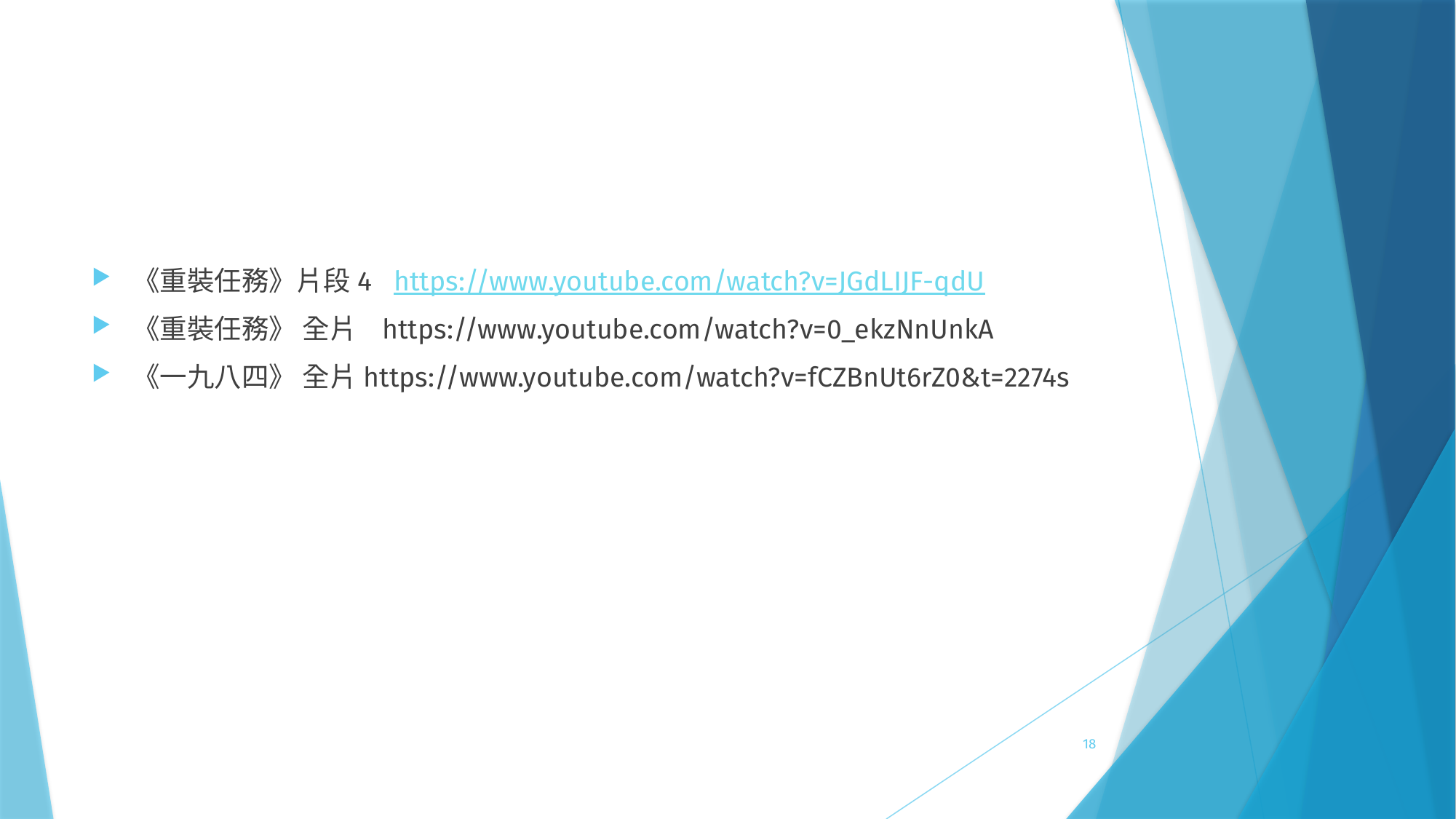

#
《重裝任務》片段4   https://www.youtube.com/watch?v=JGdLIJF-qdU
《重裝任務》 全片   https://www.youtube.com/watch?v=0_ekzNnUnkA
《一九八四》 全片https://www.youtube.com/watch?v=fCZBnUt6rZ0&t=2274s

18